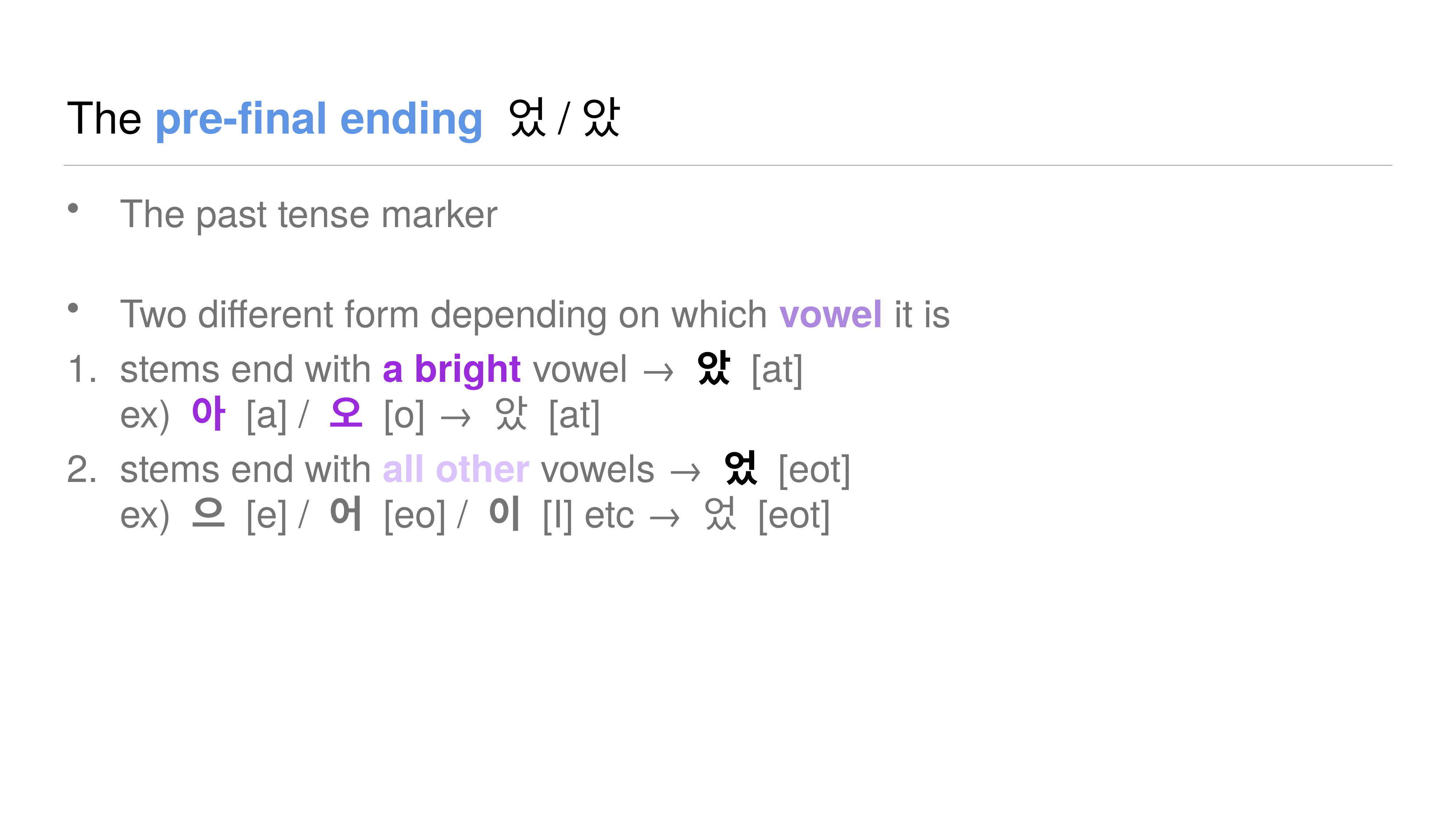

# The pre-final ending 었/았
The past tense marker
Two different form depending on which vowel it is
stems end with a bright vowel → 았 [at]
ex) 아 [a] / 오 [o] → 았 [at]
stems end with all other vowels → 었 [eot]
ex) 으 [e] / 어 [eo] / 이 [I] etc → 었 [eot]